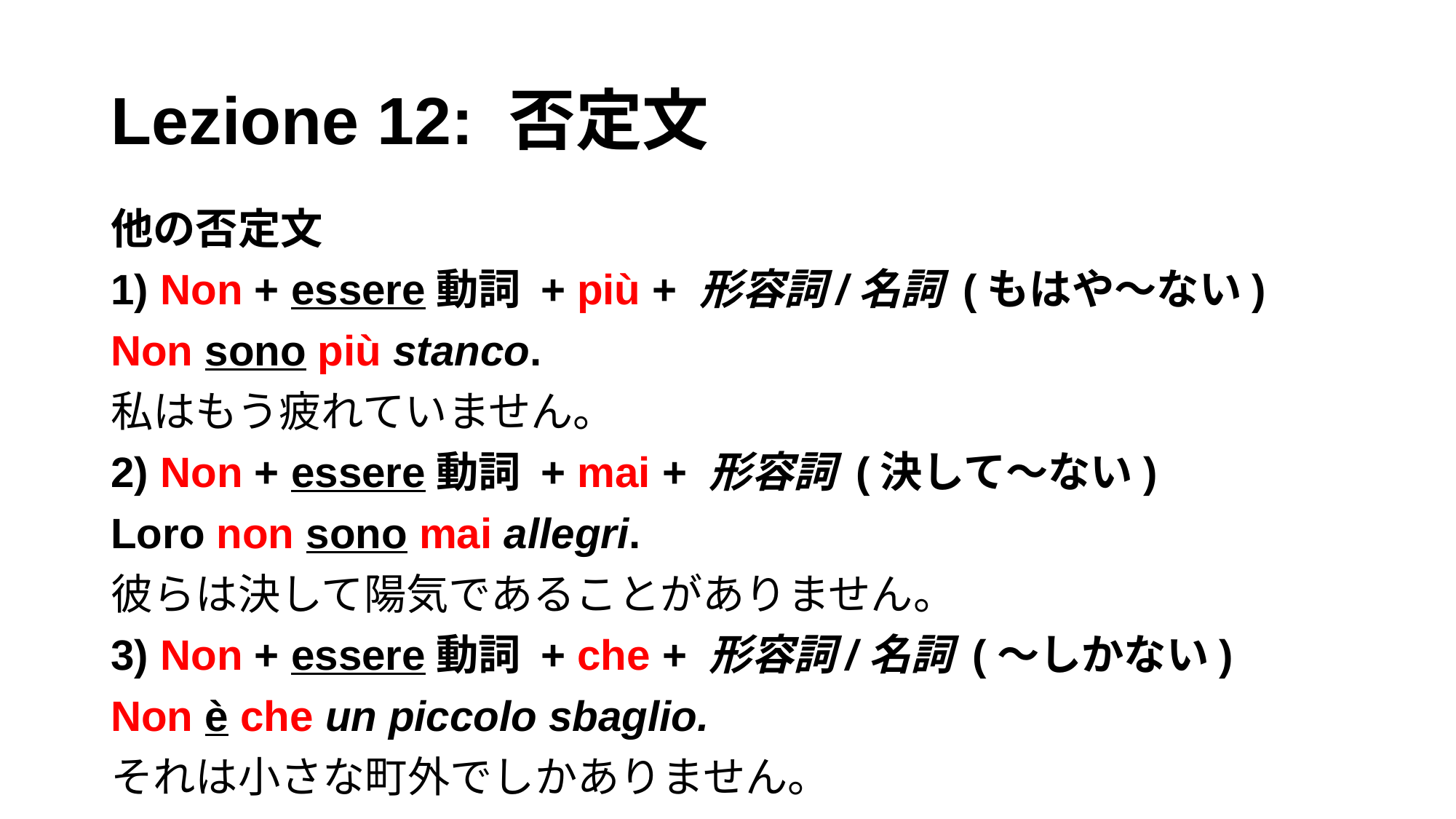

# Lezione 12: 否定文
他の否定文
1) Non + essere動詞 + più + 形容詞/名詞 (もはや～ない)
Non sono più stanco.
私はもう疲れていません。
2) Non + essere動詞 + mai + 形容詞 (決して～ない)
Loro non sono mai allegri.
彼らは決して陽気であることがありません。
3) Non + essere動詞 + che + 形容詞/名詞 (～しかない)
Non è che un piccolo sbaglio.
それは小さな町外でしかありません。